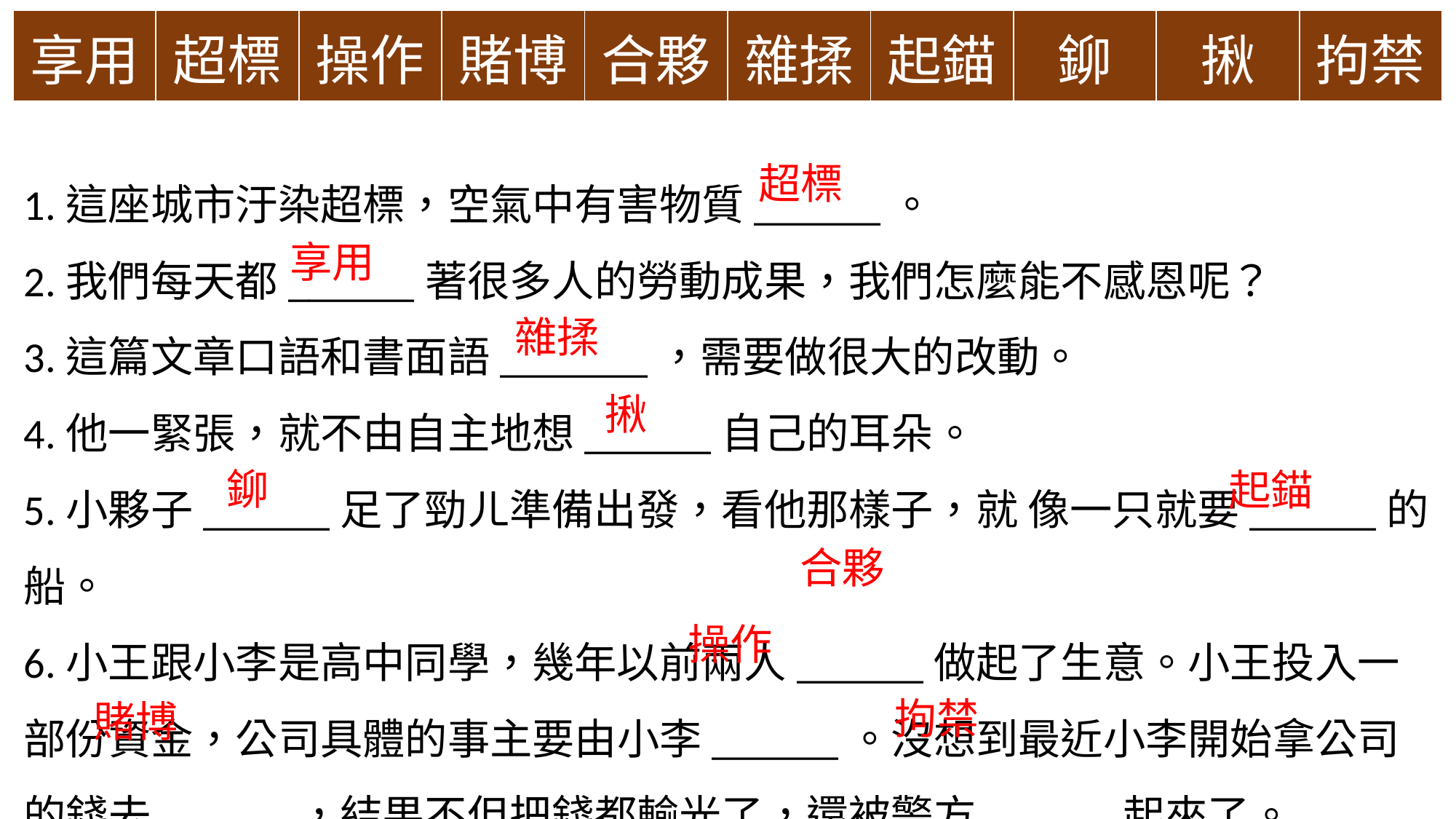

| 享用 | 超標 | 操作 | 賭博 | 合夥 | 雜揉 | 起錨 | 鉚 | 揪 | 拘禁 |
| --- | --- | --- | --- | --- | --- | --- | --- | --- | --- |
1.這座城市汙染超標，空氣中有害物質______。
2.我們每天都______著很多人的勞動成果，我們怎麼能不感恩呢？
3.這篇文章口語和書面語_______，需要做很大的改動。
4.他一緊張，就不由自主地想______自己的耳朵。
5.小夥子______足了勁ㄦ準備出發，看他那樣子，就 像一只就要______的船。
6.小王跟小李是高中同學，幾年以前兩人______做起了生意。小王投入一部份資金，公司具體的事主要由小李______。沒想到最近小李開始拿公司的錢去______，結果不但把錢都輸光了，還被警方______起來了。
超標
享用
雜揉
揪
鉚
起錨
合夥
操作
拘禁
賭博